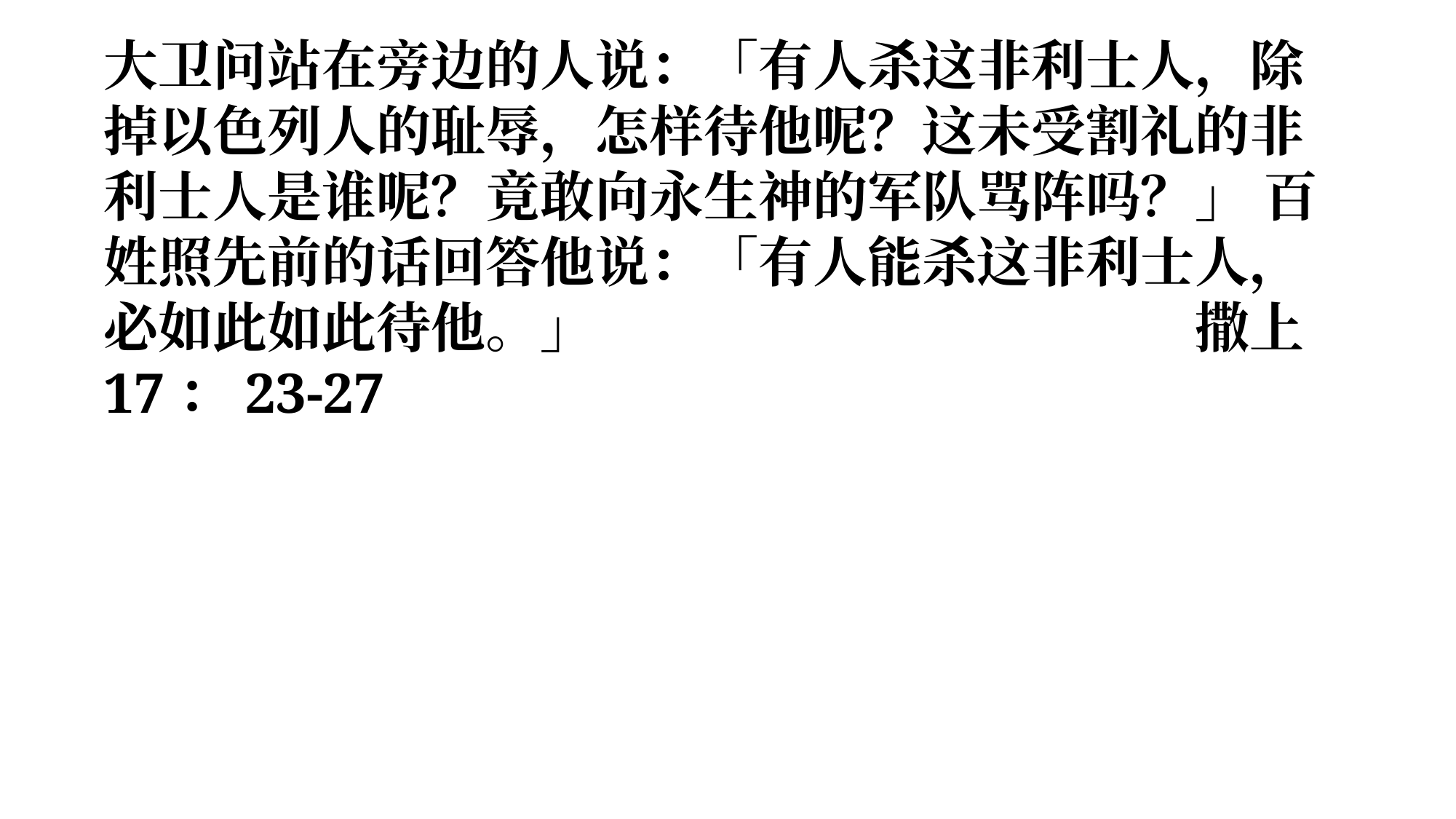

大卫问站在旁边的人说：「有人杀这非利士人，除掉以色列人的耻辱，怎样待他呢？这未受割礼的非利士人是谁呢？竟敢向永生神的军队骂阵吗？」 百姓照先前的话回答他说：「有人能杀这非利士人，必如此如此待他。」 						撒上 17：23-27